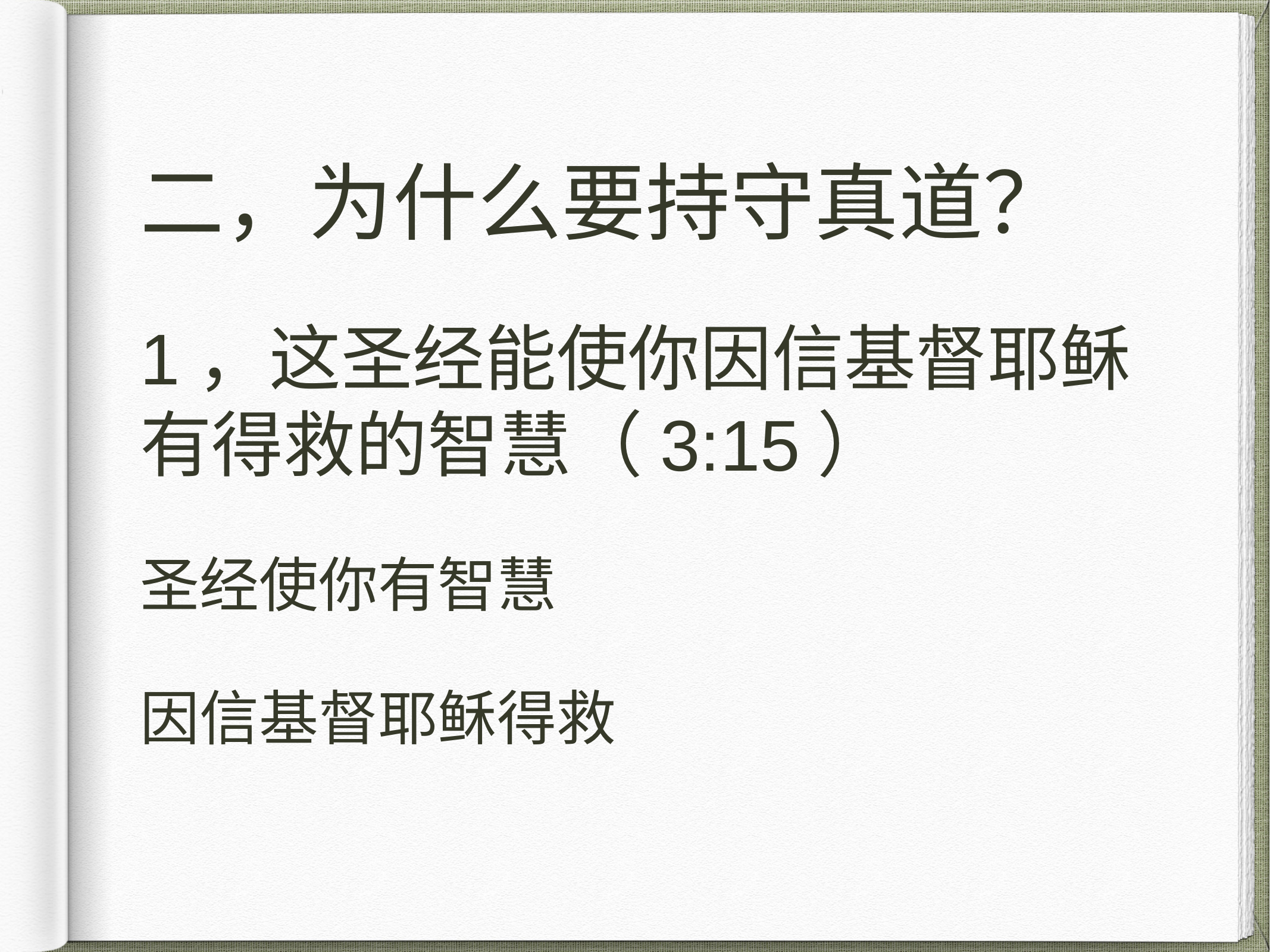

# 二，为什么要持守真道？
1，这圣经能使你因信基督耶稣有得救的智慧（3:15）
圣经使你有智慧
因信基督耶稣得救
6